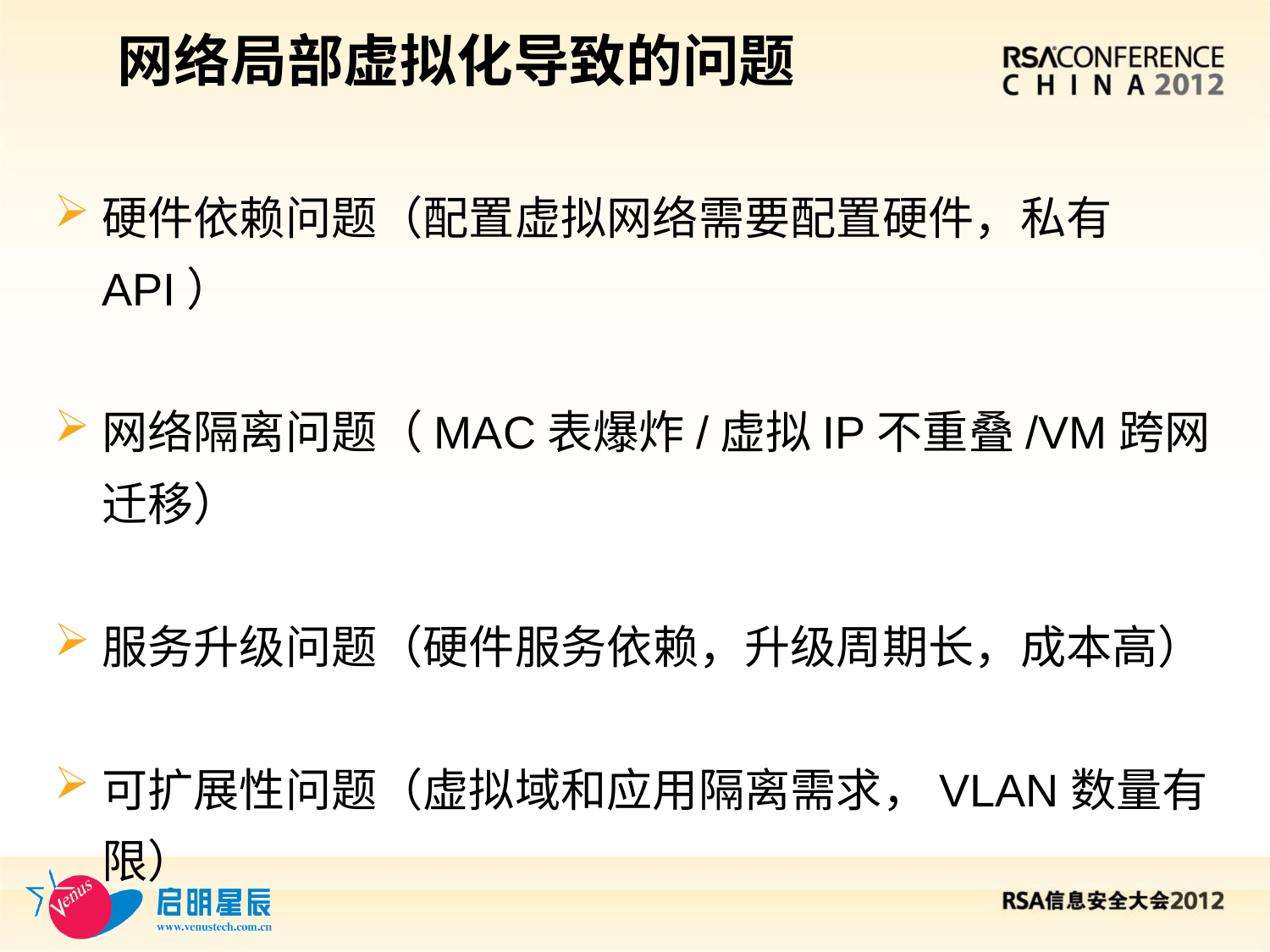

# 网络局部虚拟化导致的问题
硬件依赖问题（配置虚拟网络需要配置硬件，私有API）

网络隔离问题（MAC表爆炸/虚拟IP不重叠/VM跨网迁移）

服务升级问题（硬件服务依赖，升级周期长，成本高）

可扩展性问题（虚拟域和应用隔离需求，VLAN数量有限）

安服集成困难（实施点苛刻，串行网关，动态虚拟边界）